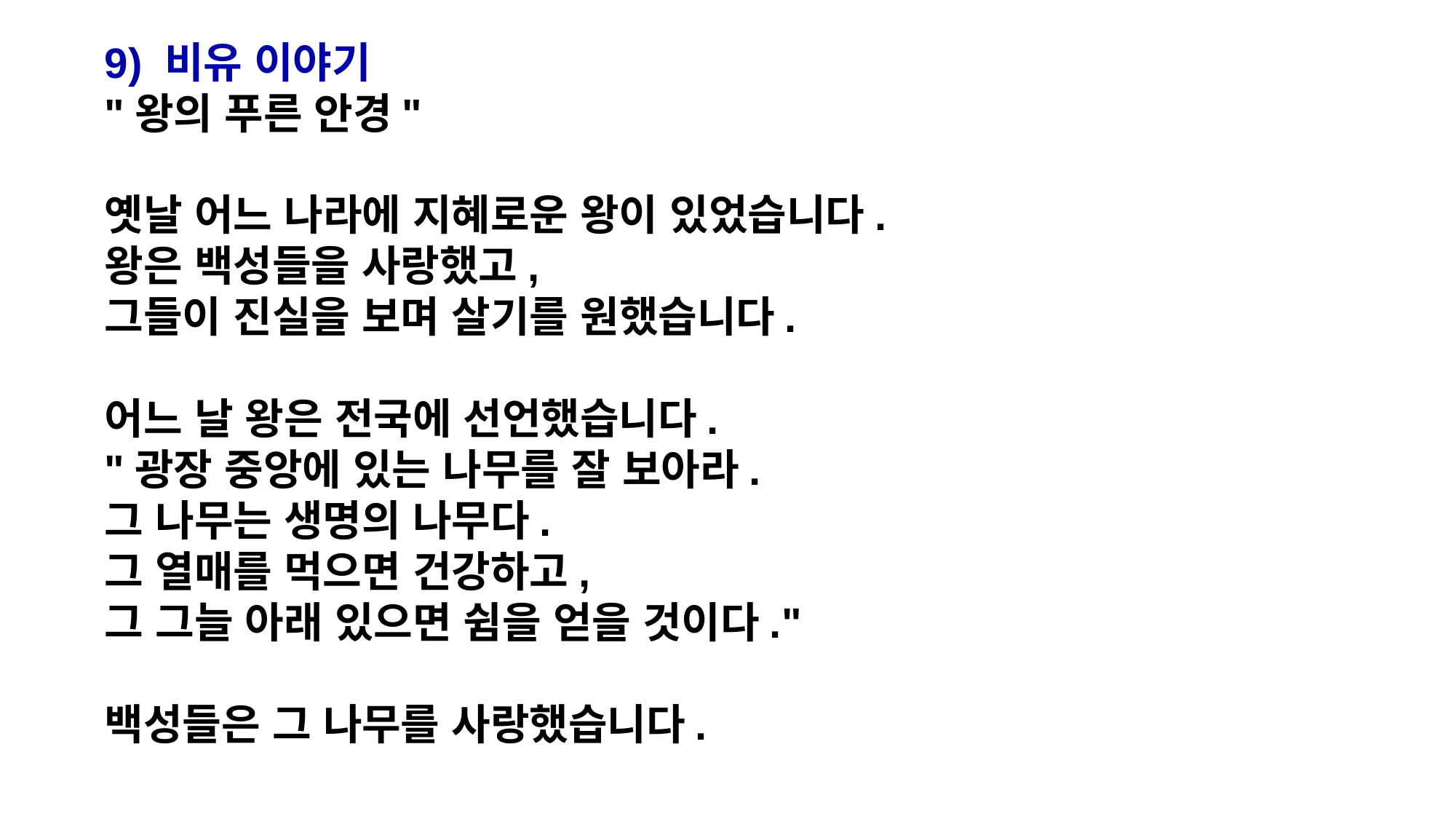

9) 비유 이야기
"왕의 푸른 안경"

옛날 어느 나라에 지혜로운 왕이 있었습니다.
왕은 백성들을 사랑했고,
그들이 진실을 보며 살기를 원했습니다.

어느 날 왕은 전국에 선언했습니다.
"광장 중앙에 있는 나무를 잘 보아라.
그 나무는 생명의 나무다.
그 열매를 먹으면 건강하고,
그 그늘 아래 있으면 쉼을 얻을 것이다."

백성들은 그 나무를 사랑했습니다.